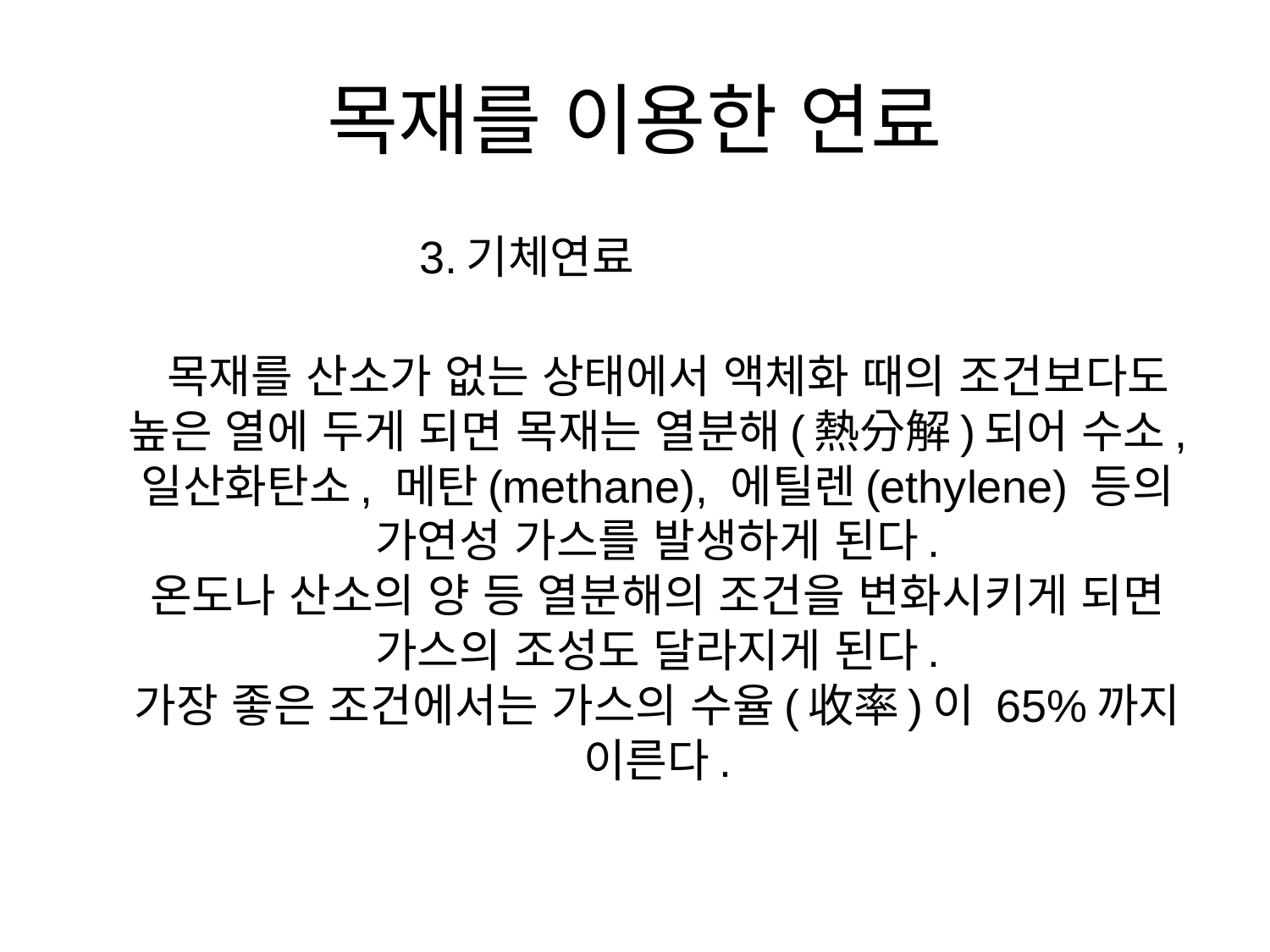

# 목재를 이용한 연료
                           3.기체연료
 목재를 산소가 없는 상태에서 액체화 때의 조건보다도 높은 열에 두게 되면 목재는 열분해(熱分解)되어 수소, 일산화탄소, 메탄(methane), 에틸렌(ethylene) 등의 가연성 가스를 발생하게 된다.
온도나 산소의 양 등 열분해의 조건을 변화시키게 되면 가스의 조성도 달라지게 된다.
가장 좋은 조건에서는 가스의 수율(收率)이 65%까지 이른다.